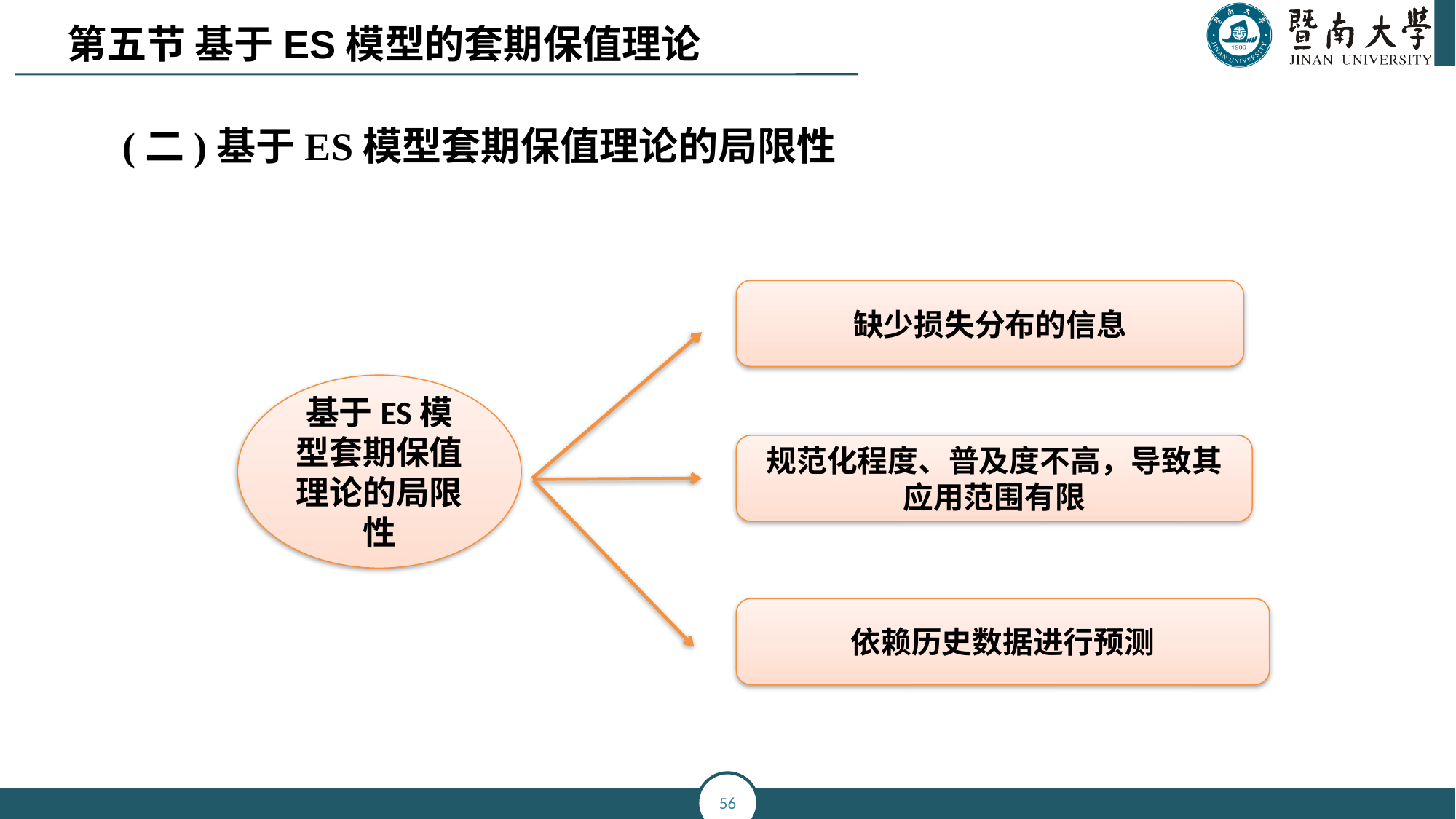

第五节 基于ES模型的套期保值理论
(二)基于ES模型套期保值理论的局限性

缺少损失分布的信息
基于ES模型套期保值理论的局限性
规范化程度、普及度不高，导致其应用范围有限
依赖历史数据进行预测